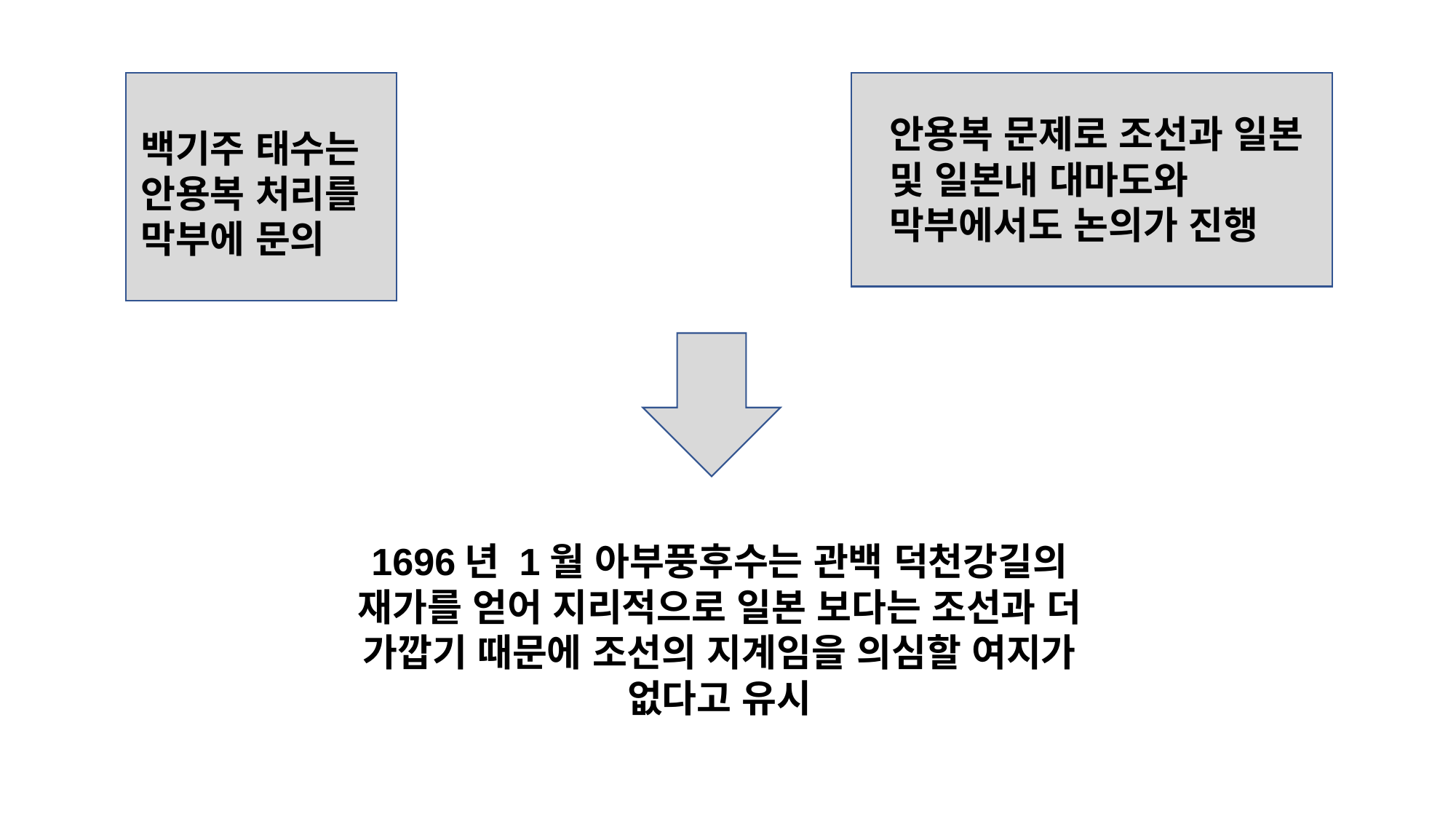

안용복 문제로 조선과 일본 및 일본내 대마도와 막부에서도 논의가 진행
백기주 태수는 안용복 처리를 막부에 문의

1696년 1월 아부풍후수는 관백 덕천강길의 재가를 얻어 지리적으로 일본 보다는 조선과 더 가깝기 때문에 조선의 지계임을 의심할 여지가 없다고 유시